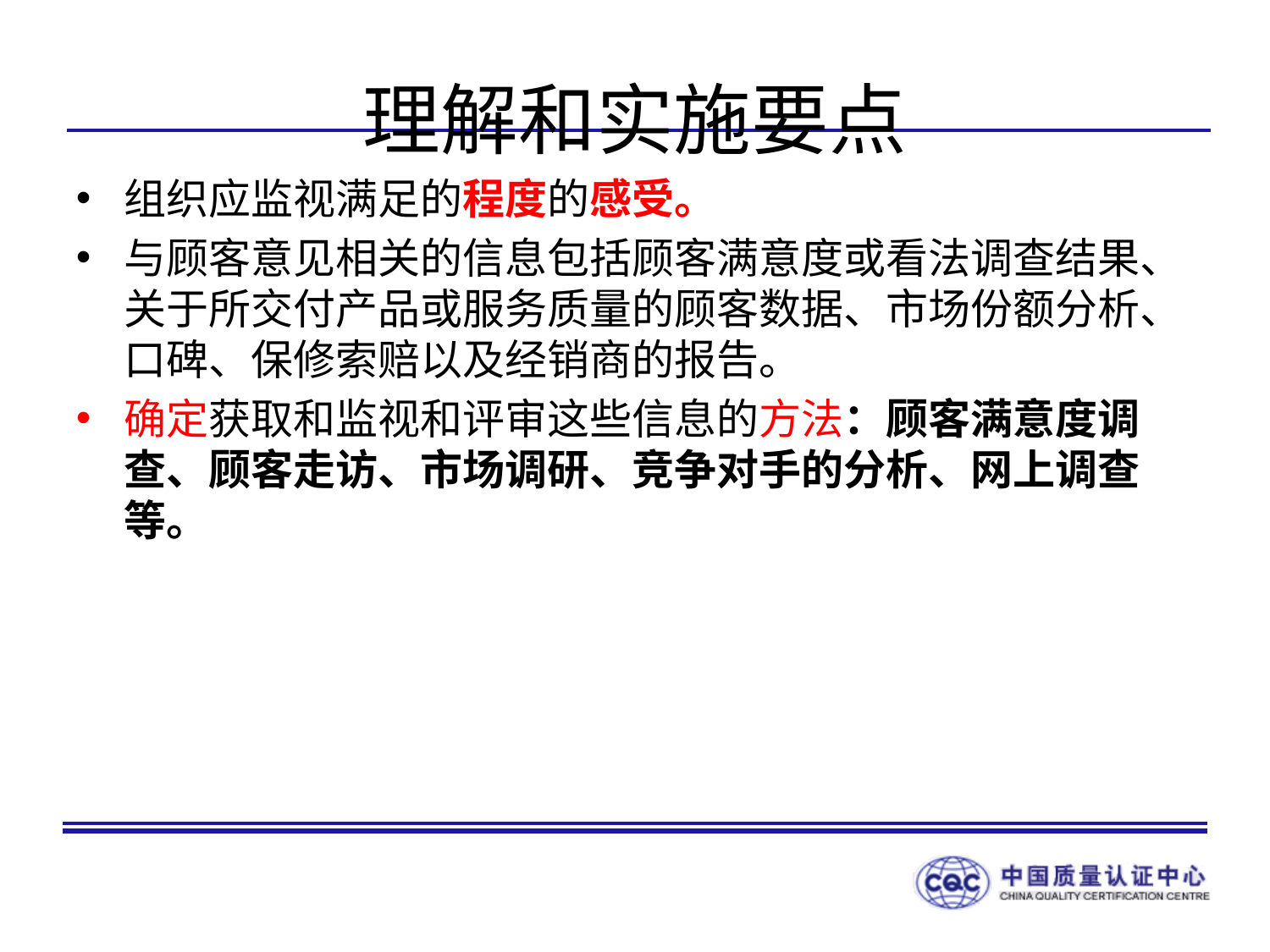

# 理解和实施要点
组织应监视满足的程度的感受。
与顾客意见相关的信息包括顾客满意度或看法调查结果、关于所交付产品或服务质量的顾客数据、市场份额分析、口碑、保修索赔以及经销商的报告。
确定获取和监视和评审这些信息的方法：顾客满意度调查、顾客走访、市场调研、竞争对手的分析、网上调查等。

223